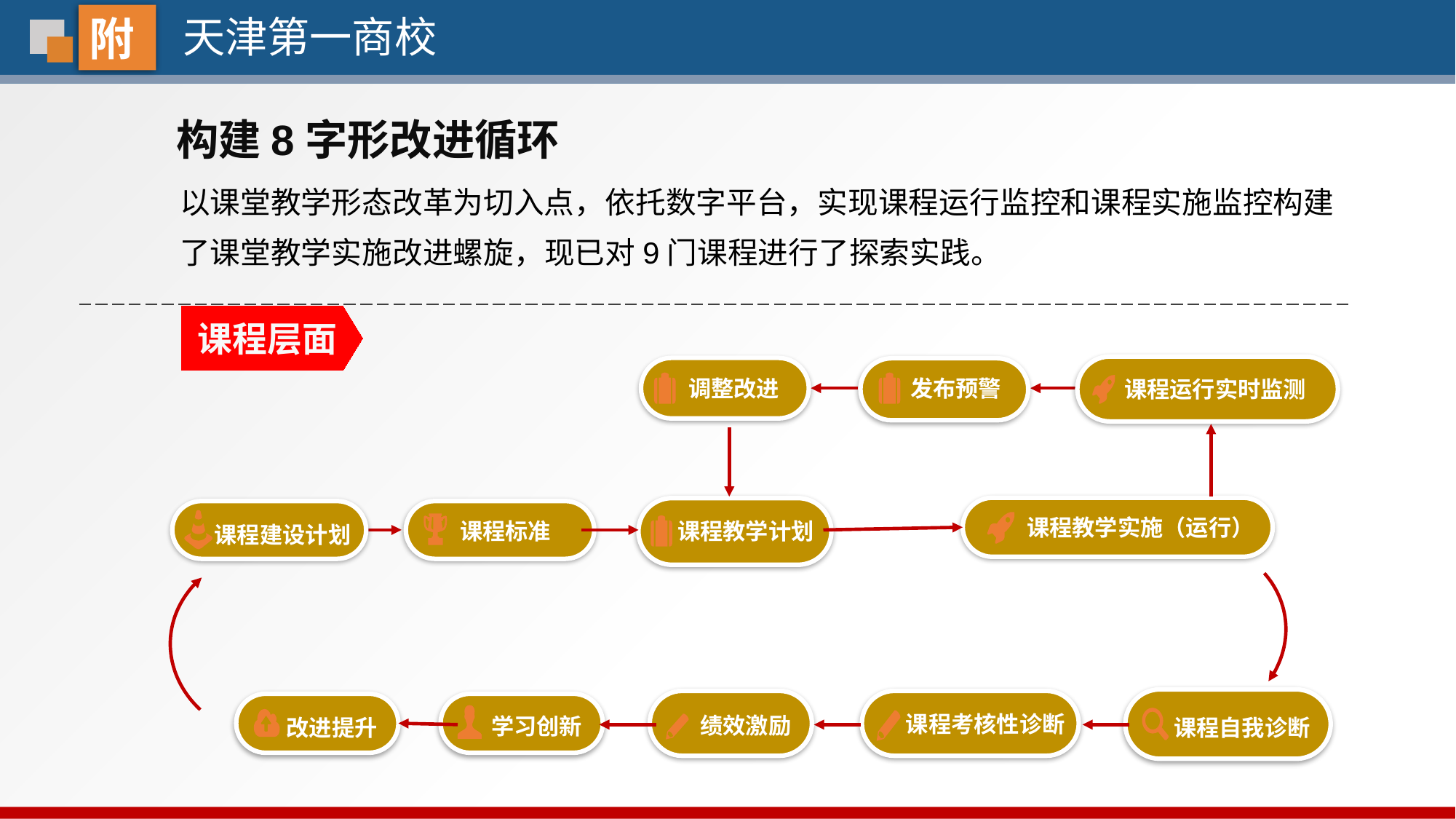

附
天津第一商校

构建8字形改进循环
以课堂教学形态改革为切入点，依托数字平台，实现课程运行监控和课程实施监控构建了课堂教学实施改进螺旋，现已对9门课程进行了探索实践。

课程层面

课程运行实时监测

调整改进

发布预警

课程教学实施（运行）

课程教学计划

课程建设计划

课程标准

课程自我诊断

绩效激励

课程考核性诊断

改进提升

学习创新